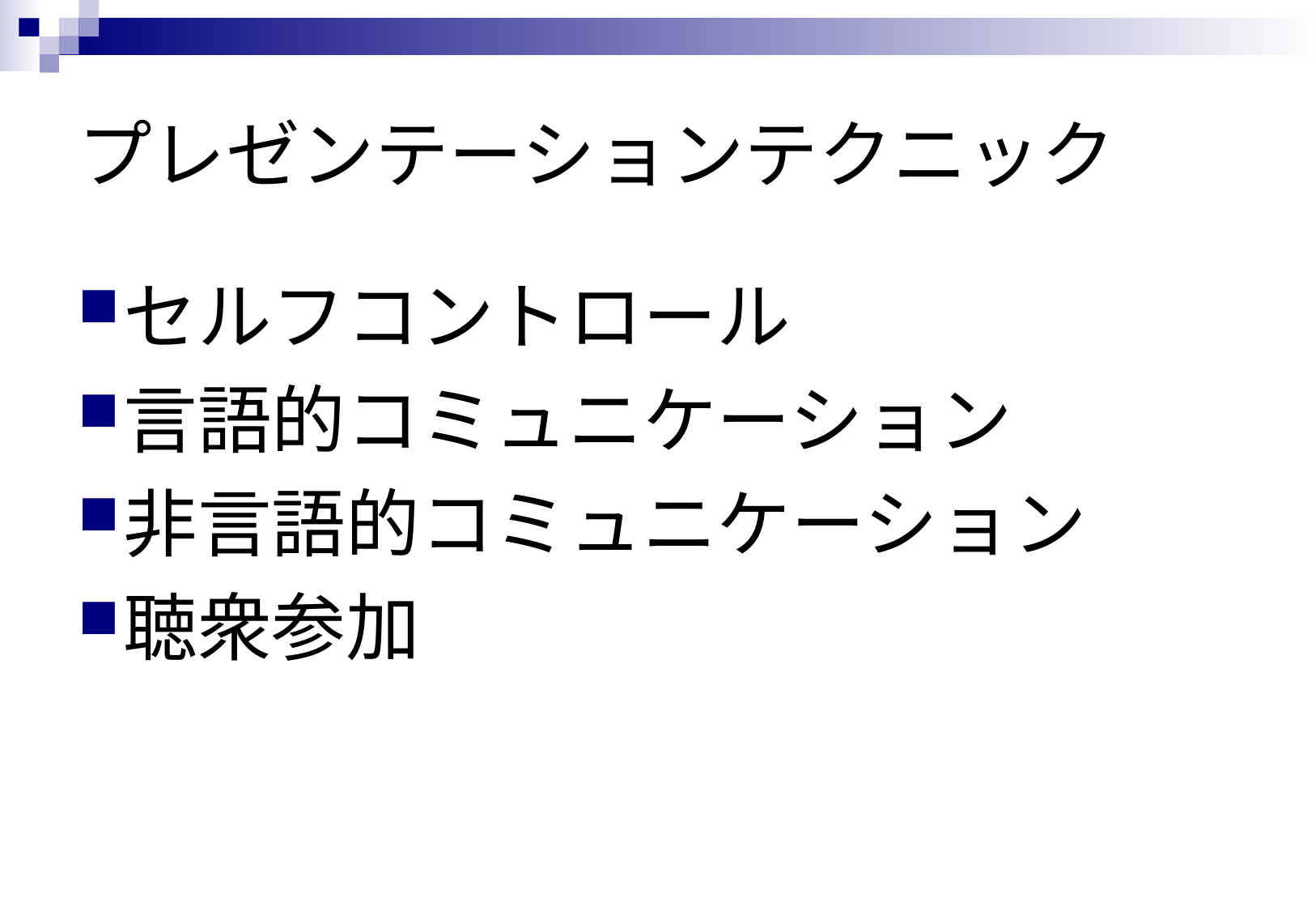

# プレゼンテーションテクニック
セルフコントロール
言語的コミュニケーション
非言語的コミュニケーション
聴衆参加